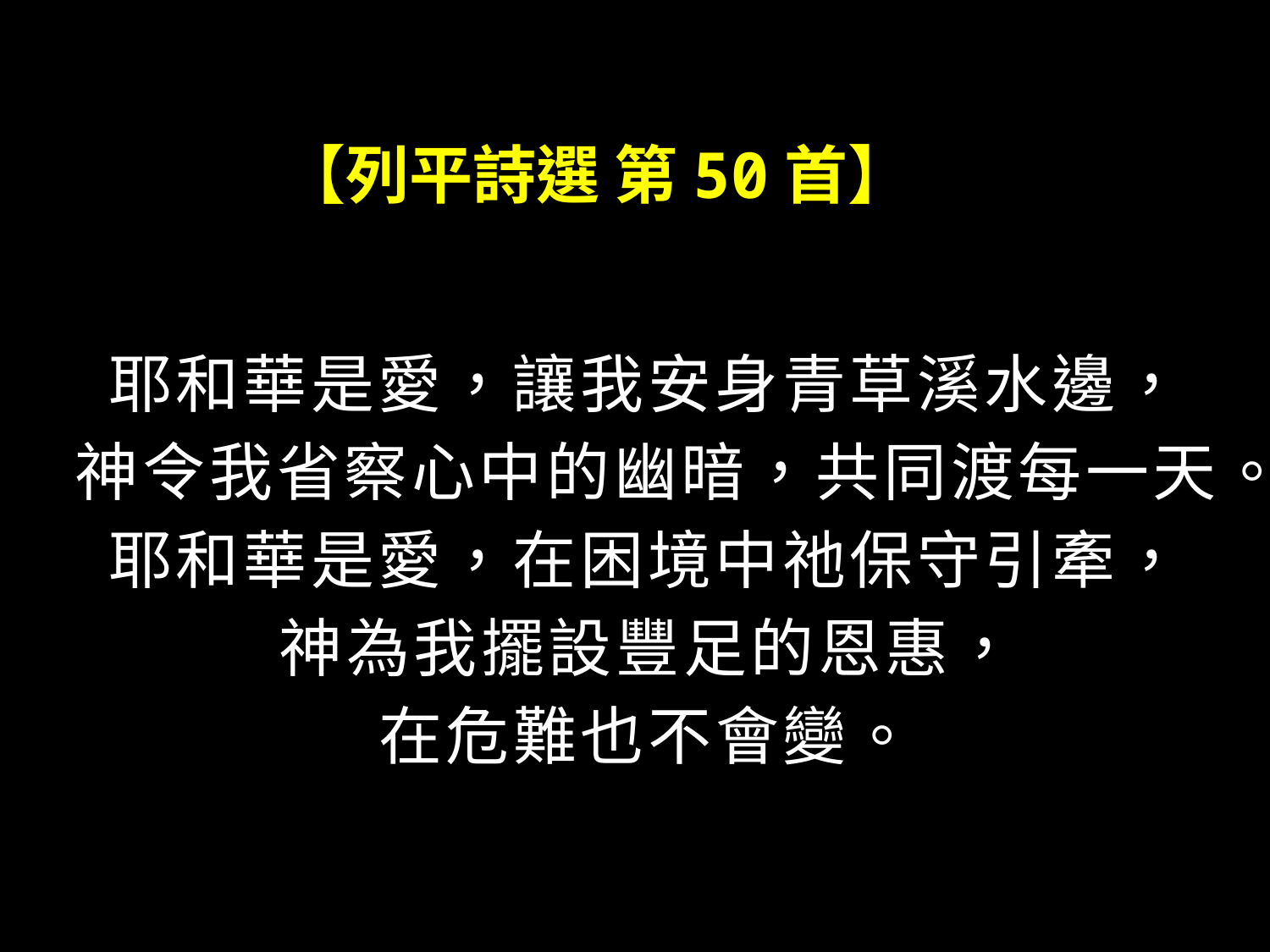

# 【列平詩選 第50首】
耶和華是愛，讓我安身青草溪水邊，
神令我省察心中的幽暗，共同渡每一天。
耶和華是愛，在困境中祂保守引牽，
神為我擺設豐足的恩惠，
在危難也不會變。